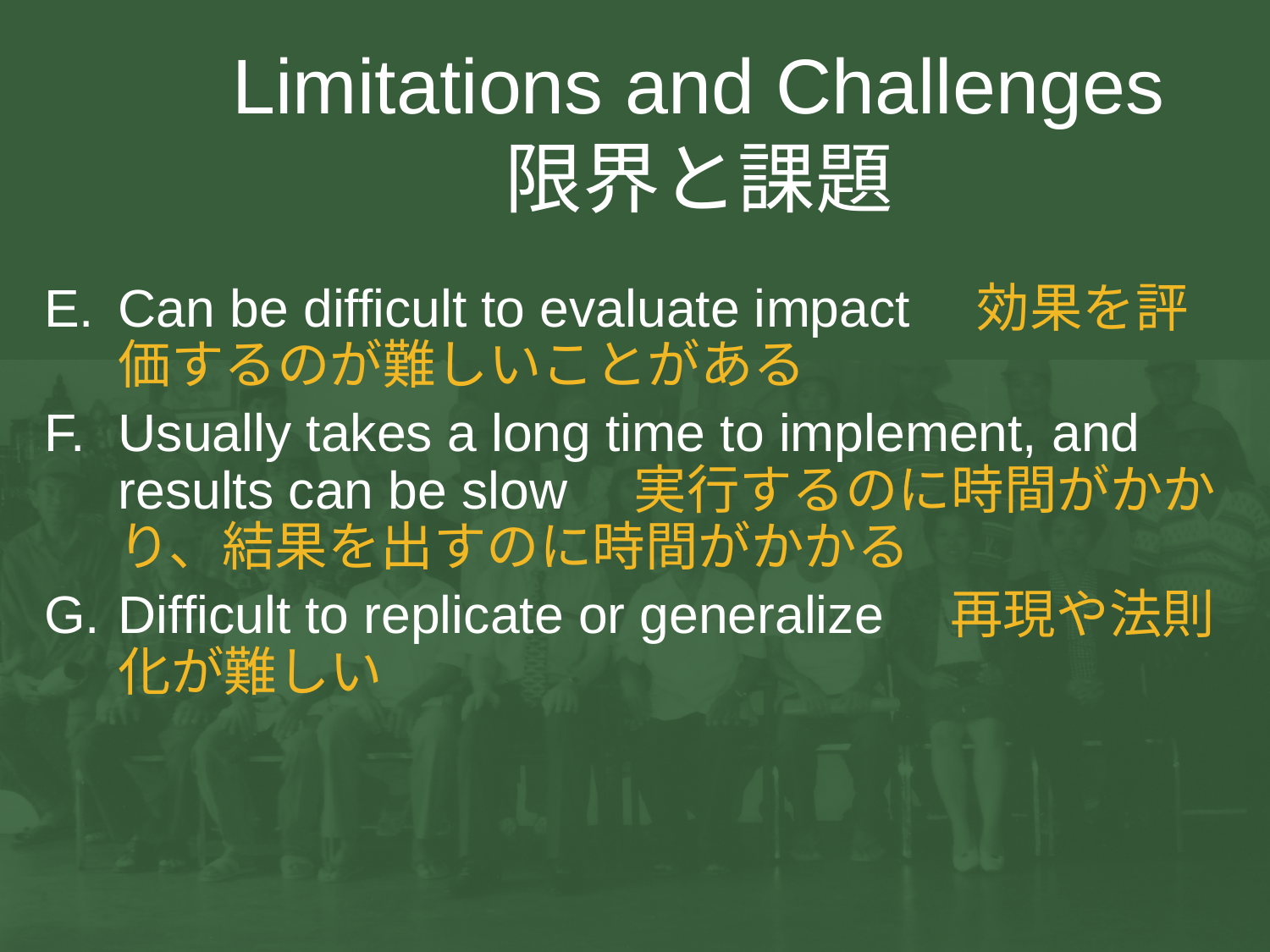

# Limitations and Challenges 限界と課題
Can be difficult to evaluate impact　効果を評価するのが難しいことがある
Usually takes a long time to implement, and results can be slow　実行するのに時間がかかり、結果を出すのに時間がかかる
Difficult to replicate or generalize　再現や法則化が難しい